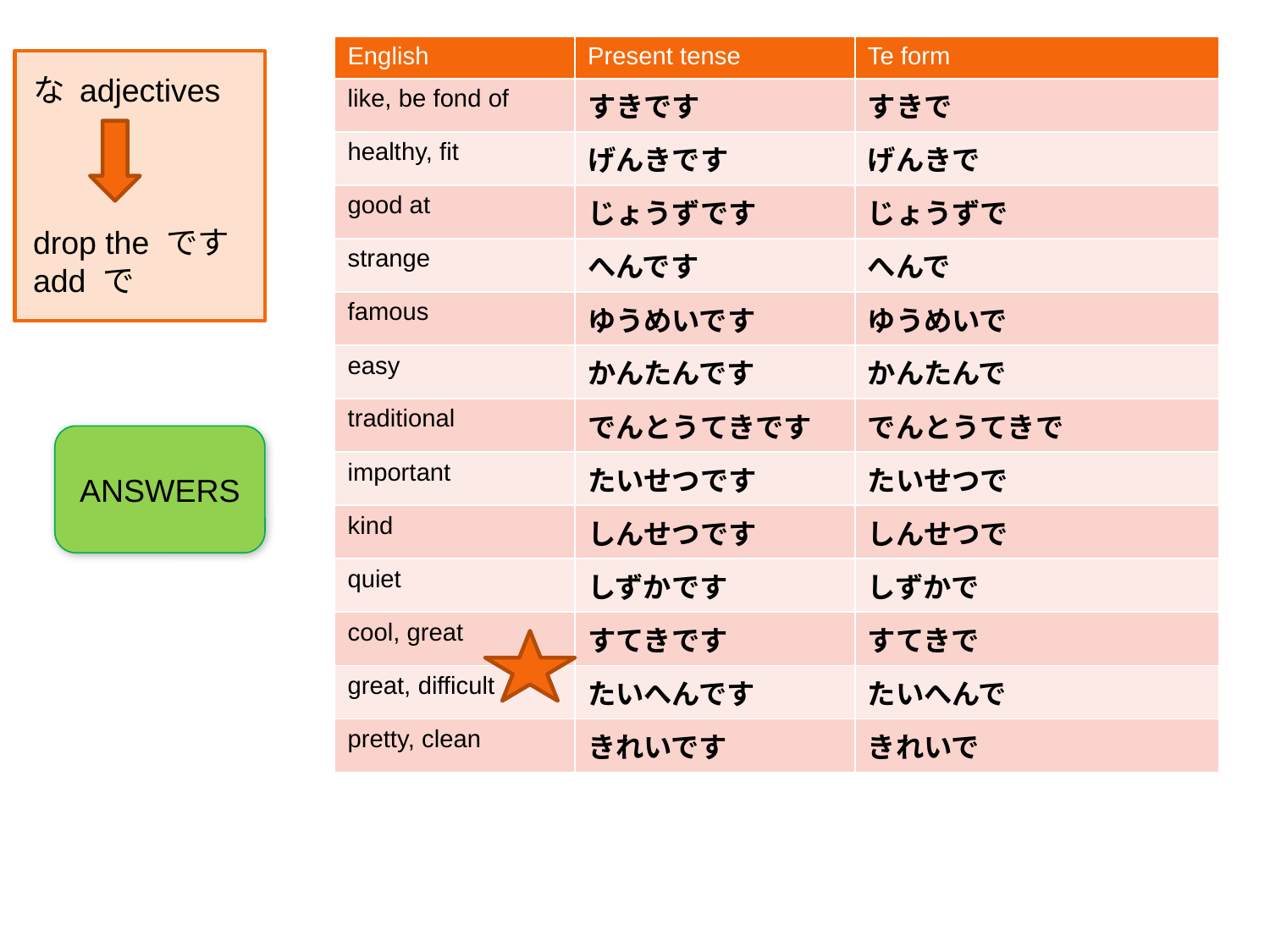

| English | Present tense | Te form |
| --- | --- | --- |
| like, be fond of | すきです | すきで |
| healthy, fit | げんきです | げんきで |
| good at | じょうずです | じょうずで |
| strange | へんです | へんで |
| famous | ゆうめいです | ゆうめいで |
| easy | かんたんです | かんたんで |
| traditional | でんとうてきです | でんとうてきで |
| important | たいせつです | たいせつで |
| kind | しんせつです | しんせつで |
| quiet | しずかです | しずかで |
| cool, great | すてきです | すてきで |
| great, difficult | たいへんです | たいへんで |
| pretty, clean | きれいです | きれいで |

な adjectives

drop the です
add で

ANSWERS